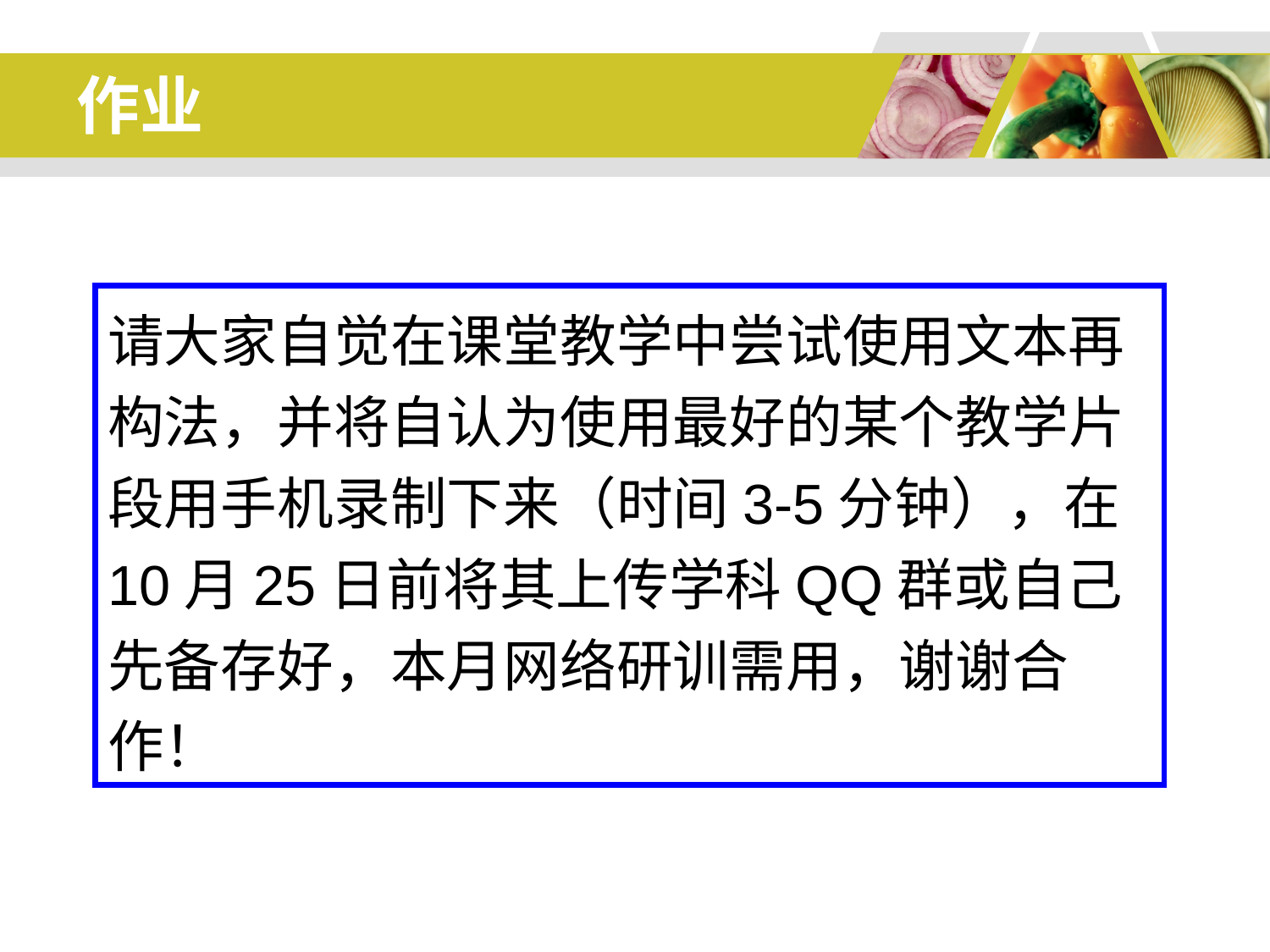

# 作业
请大家自觉在课堂教学中尝试使用文本再构法，并将自认为使用最好的某个教学片段用手机录制下来（时间3-5分钟），在10月25日前将其上传学科QQ群或自己先备存好，本月网络研训需用，谢谢合作！